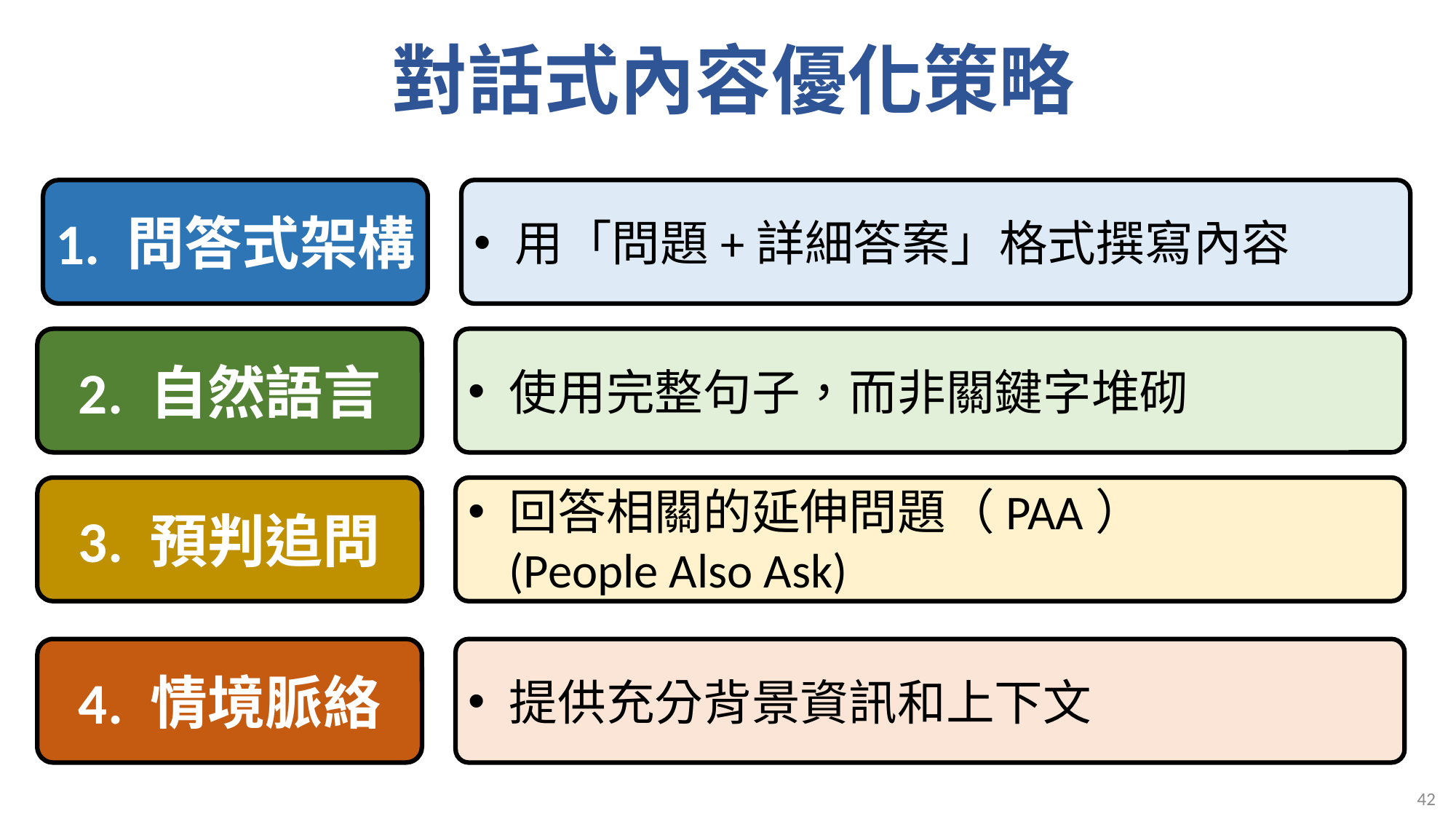

# 對話式內容優化策略
1. 問答式架構
用「問題+詳細答案」格式撰寫內容
2. 自然語言
使用完整句子，而非關鍵字堆砌
3. 預判追問
回答相關的延伸問題（PAA）
(People Also Ask)
4. 情境脈絡
提供充分背景資訊和上下文
42